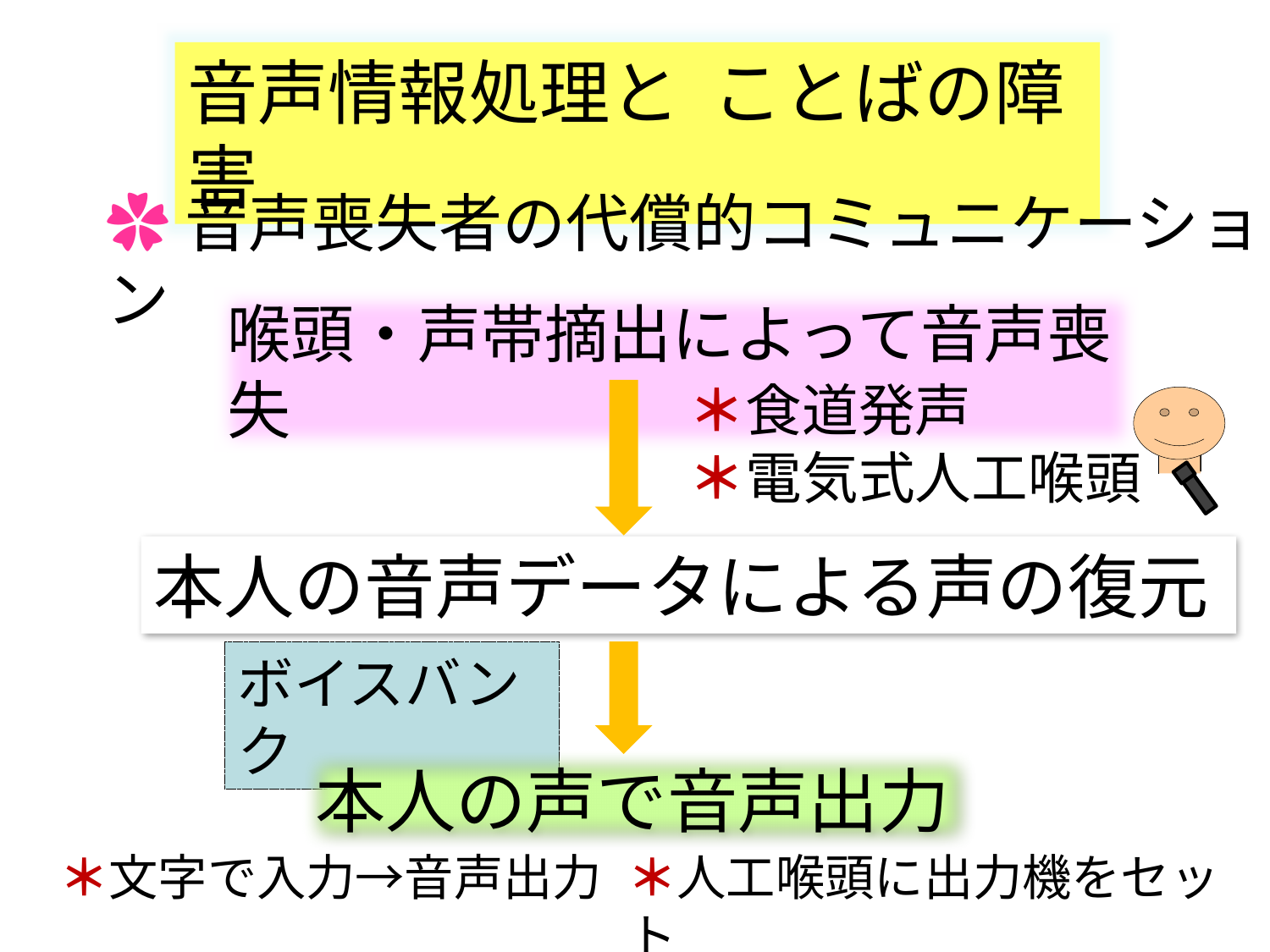

音声情報処理と　ことばの障害
✿音声喪失者の代償的コミュニケーション
喉頭・声帯摘出によって音声喪失
＊食道発声

＊電気式人工喉頭
本人の音声データによる声の復元
ボイスバンク

本人の声で音声出力
＊文字で入力→音声出力
＊人工喉頭に出力機をセット